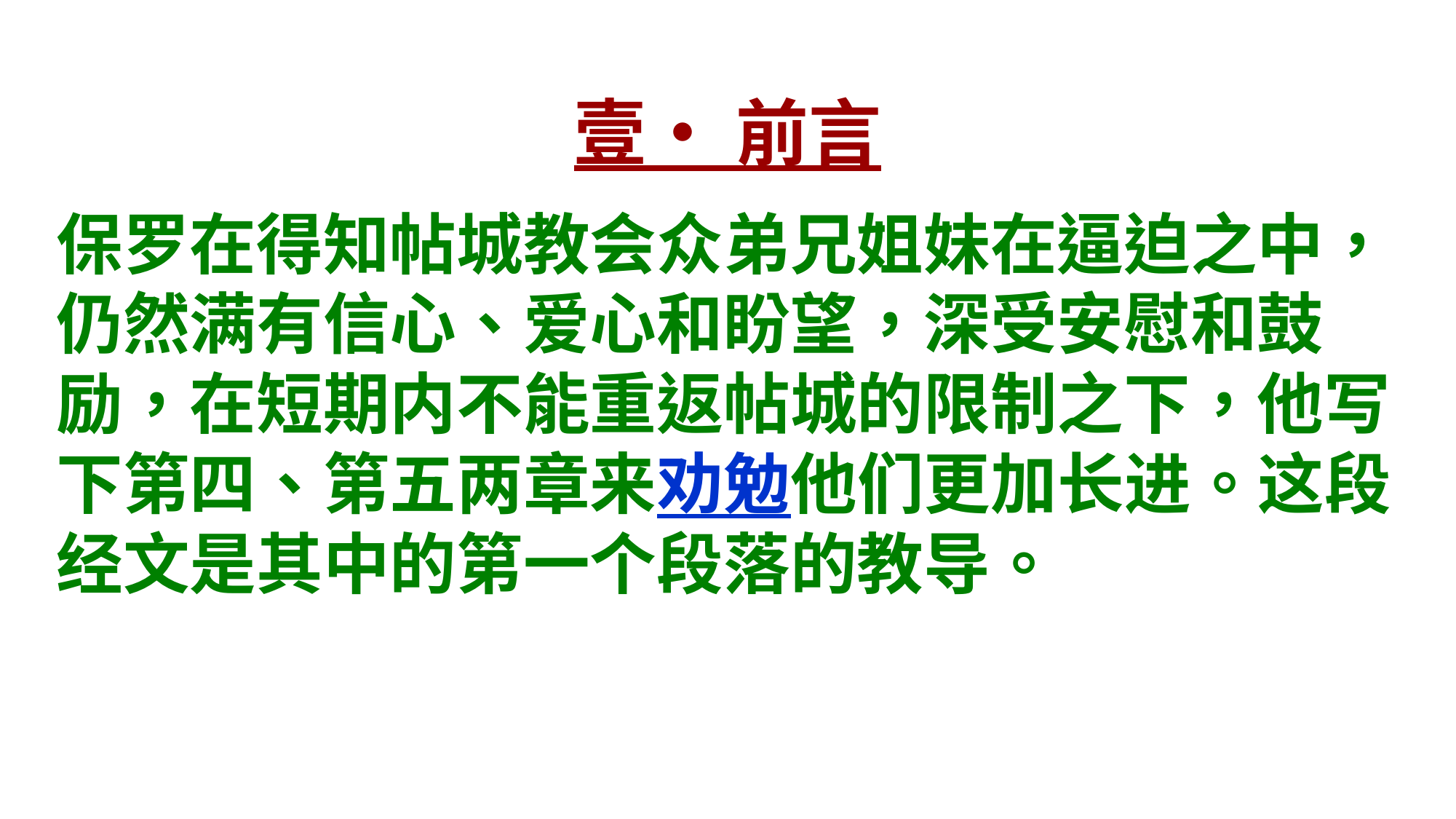

壹‧ 前言
保罗在得知帖城教会众弟兄姐妹在逼迫之中，仍然满有信心、爱心和盼望，深受安慰和鼓励，在短期内不能重返帖城的限制之下，他写下第四、第五两章来劝勉他们更加长进。这段经文是其中的第一个段落的教导。